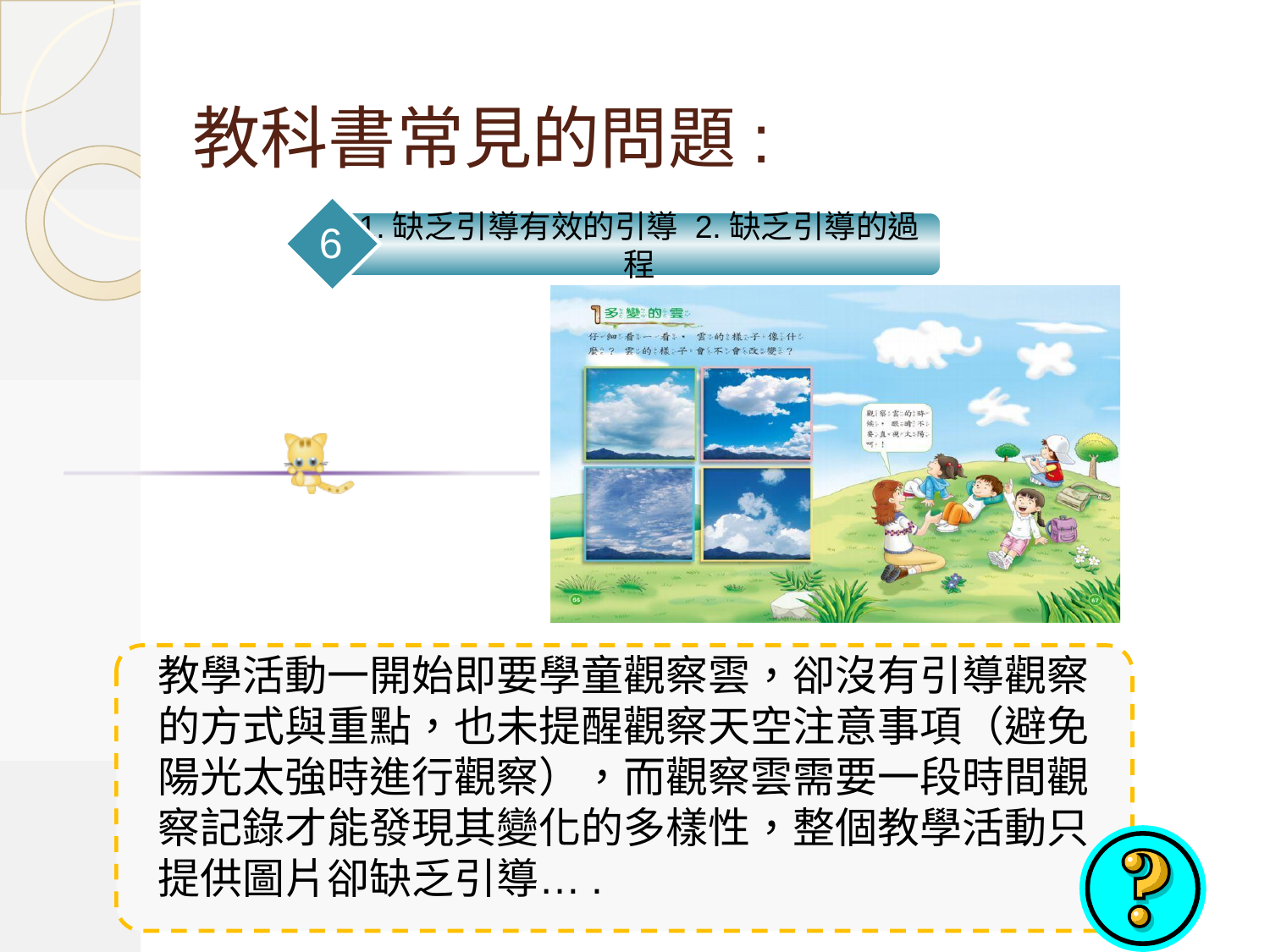

# 教科書常見的問題:

6
1.缺乏引導有效的引導 2.缺乏引導的過程

T

教學活動一開始即要學童觀察雲，卻沒有引導觀察的方式與重點，也未提醒觀察天空注意事項（避免陽光太強時進行觀察），而觀察雲需要一段時間觀察記錄才能發現其變化的多樣性，整個教學活動只提供圖片卻缺乏引導….